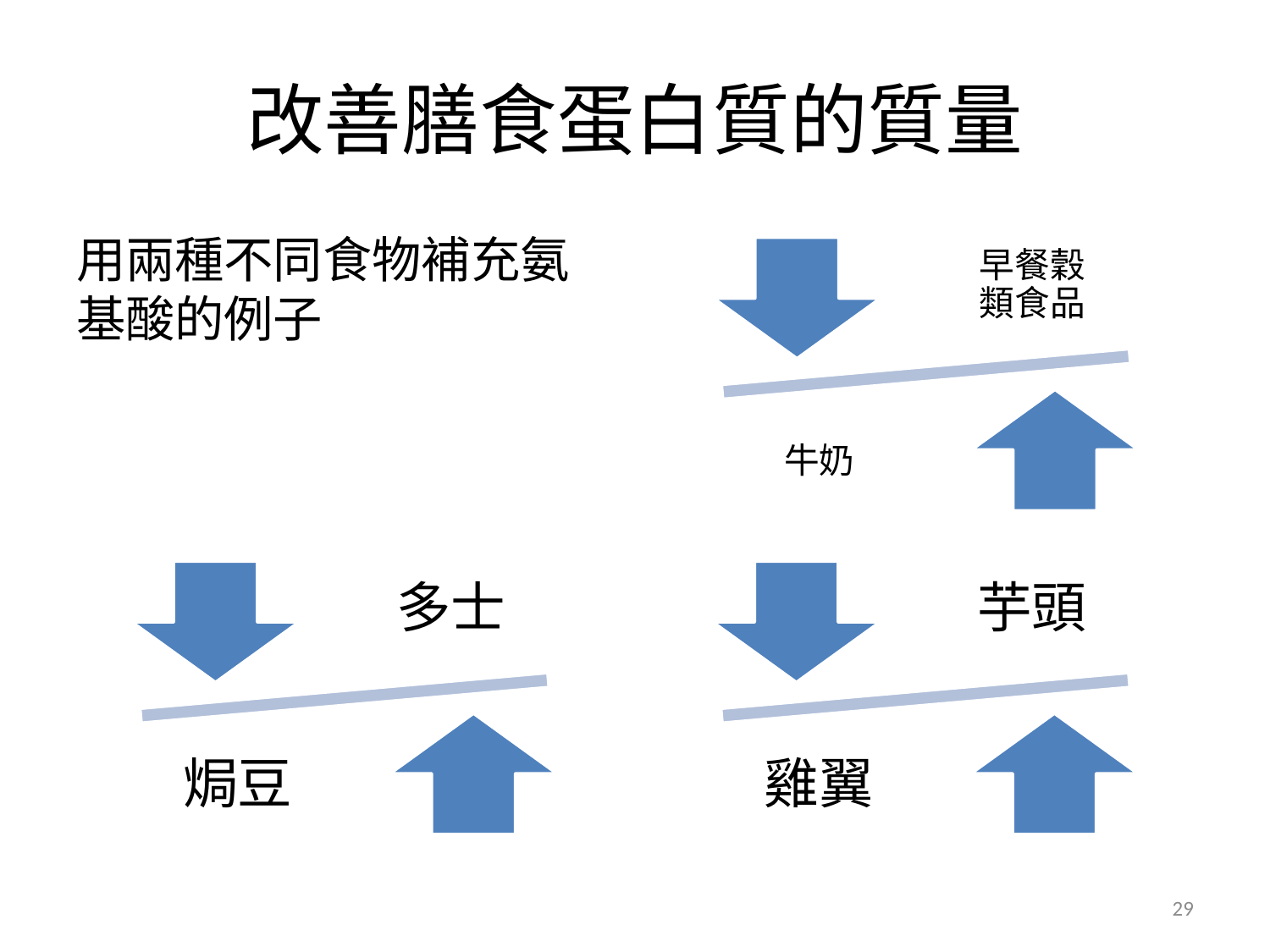

# 改善膳食蛋白質的質量
用兩種不同食物補充氨基酸的例子
早餐穀類食品
牛奶
多士
焗豆
芋頭
雞翼
29